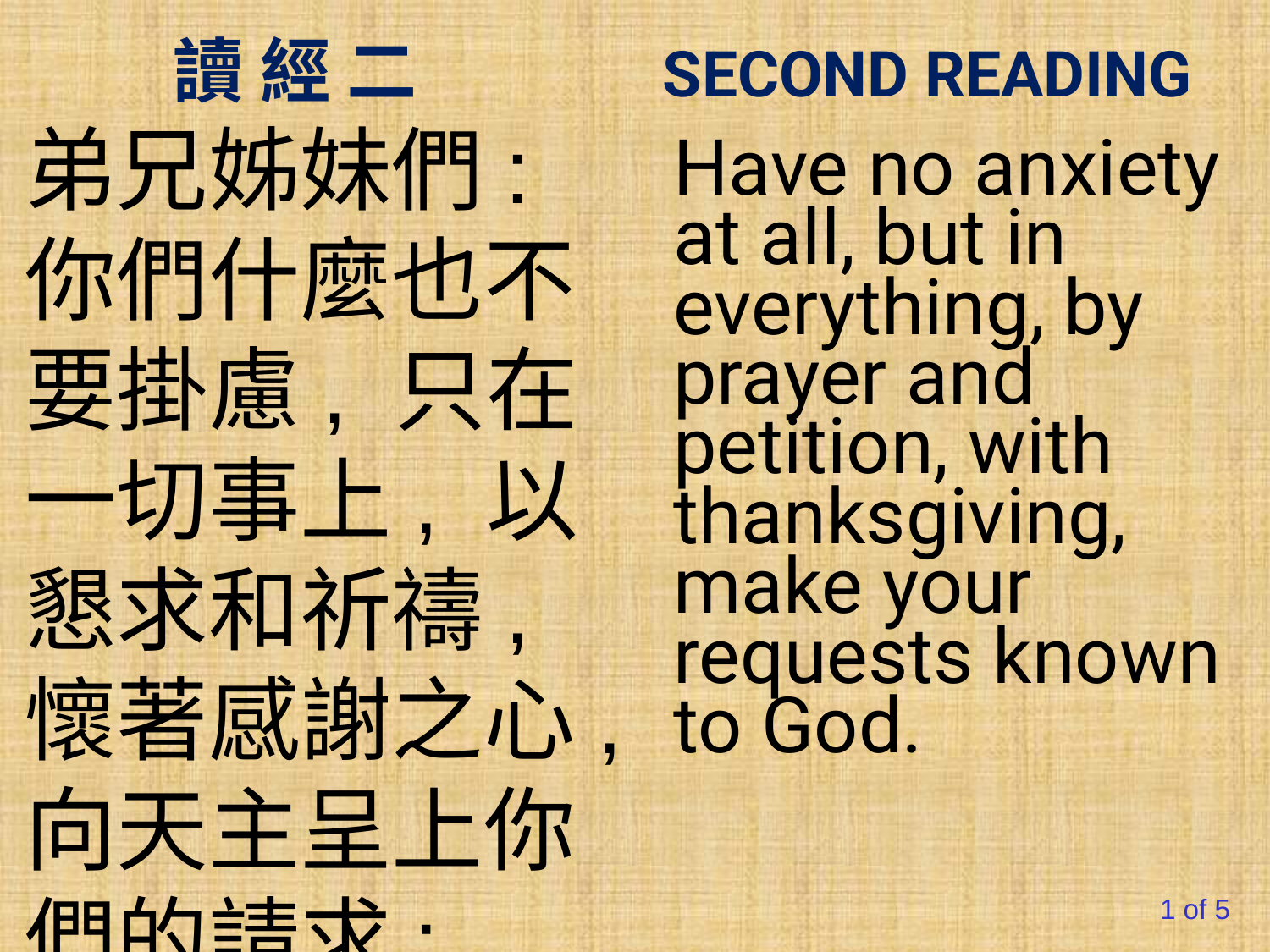

# 讀 經 二
SECOND READING
弟兄姊妹們: 你們什麼也不要掛慮, 只在一切事上, 以懇求和祈禱, 懷著感謝之心, 向天主呈上你們的請求;
Have no anxiety at all, but in everything, by prayer and petition, with thanksgiving, make your requests known to God.
1 of 5